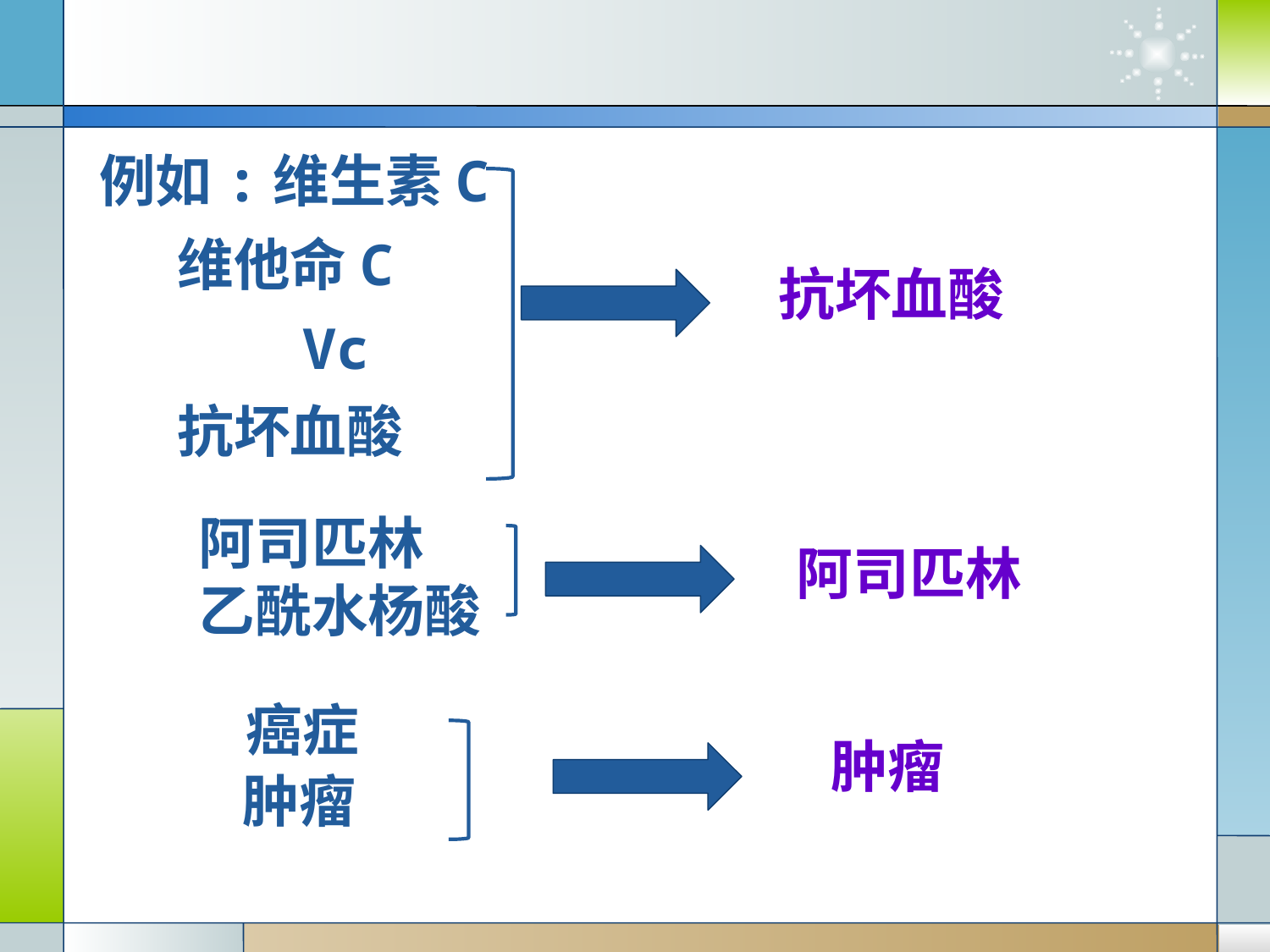

例如:维生素C
     维他命C
      Vc
     抗坏血酸

抗坏血酸

阿司匹林
乙酰水杨酸

阿司匹林

癌症

肿瘤

肿瘤